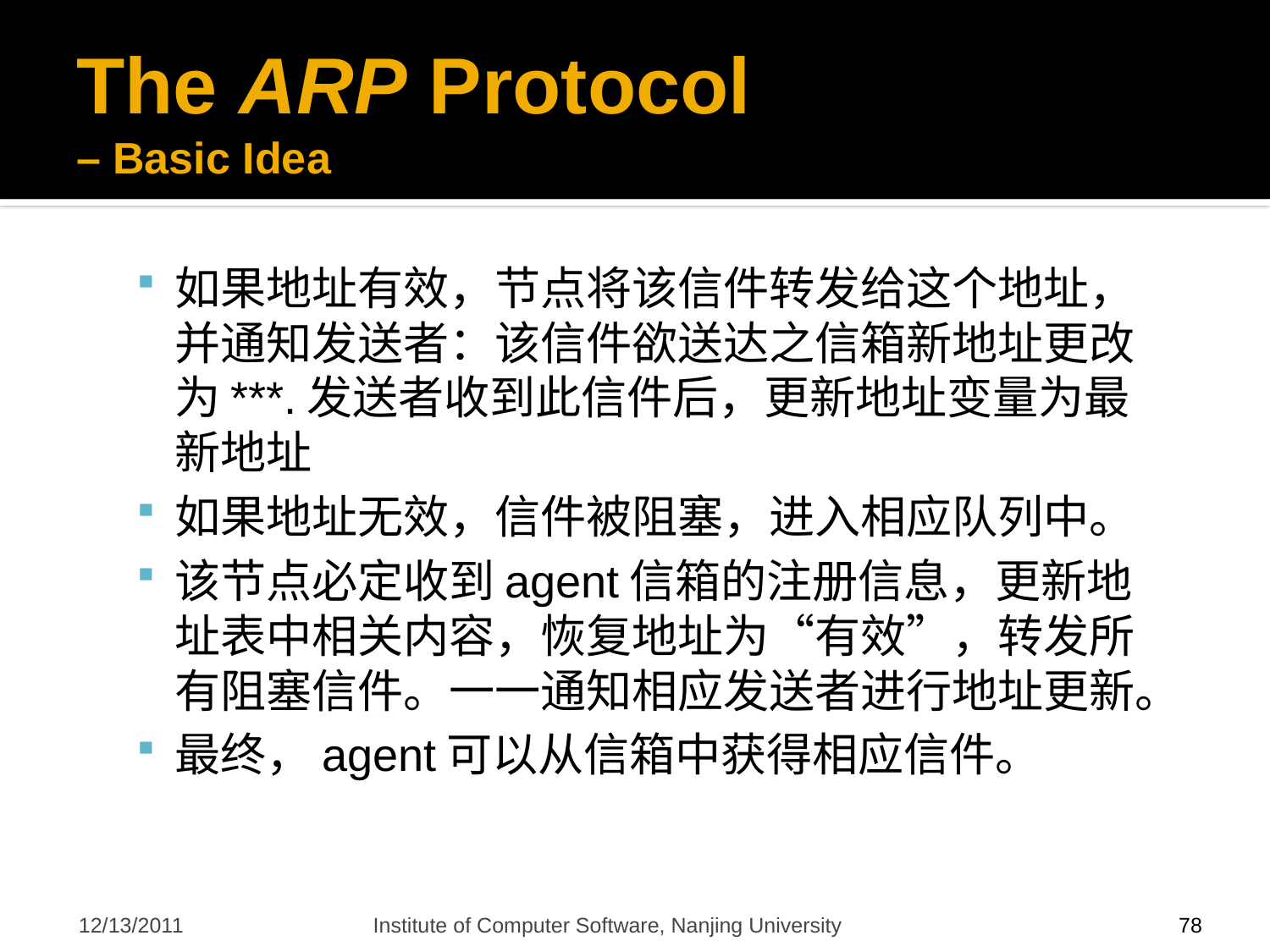

# The ARP Protocol – Basic Idea
如果地址有效，节点将该信件转发给这个地址，并通知发送者：该信件欲送达之信箱新地址更改为***.发送者收到此信件后，更新地址变量为最新地址
如果地址无效，信件被阻塞，进入相应队列中。
该节点必定收到agent信箱的注册信息，更新地址表中相关内容，恢复地址为“有效”，转发所有阻塞信件。一一通知相应发送者进行地址更新。
最终，agent可以从信箱中获得相应信件。
78
12/13/2011
Institute of Computer Software, Nanjing University
78